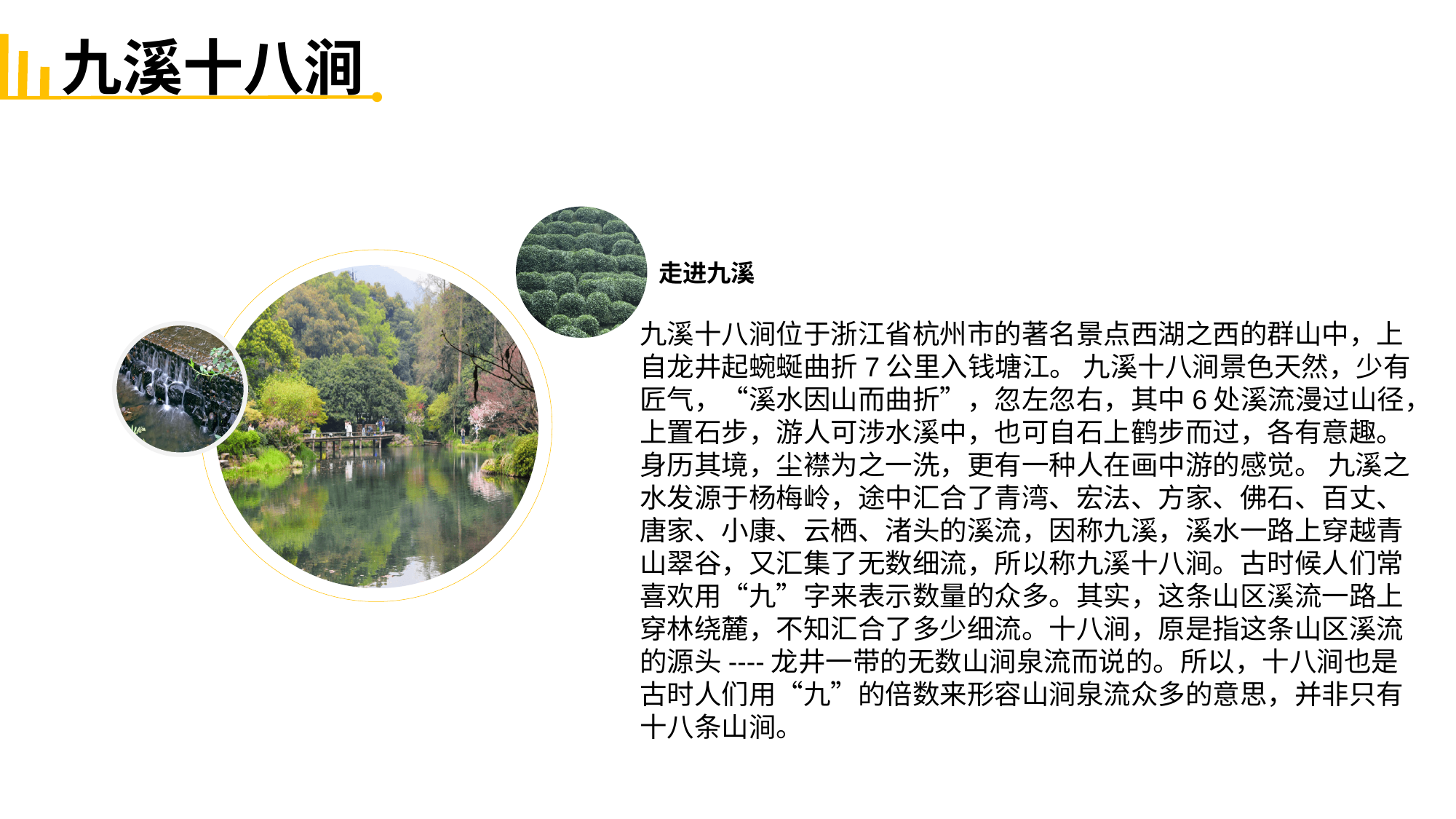

九溪十八涧

走进九溪

九溪十八涧位于浙江省杭州市的著名景点西湖之西的群山中，上自龙井起蜿蜒曲折7公里入钱塘江。 九溪十八涧景色天然，少有匠气，“溪水因山而曲折”，忽左忽右，其中6处溪流漫过山径，上置石步，游人可涉水溪中，也可自石上鹤步而过，各有意趣。身历其境，尘襟为之一洗，更有一种人在画中游的感觉。 九溪之水发源于杨梅岭，途中汇合了青湾、宏法、方家、佛石、百丈、唐家、小康、云栖、渚头的溪流，因称九溪，溪水一路上穿越青山翠谷，又汇集了无数细流，所以称九溪十八涧。古时候人们常喜欢用“九”字来表示数量的众多。其实，这条山区溪流一路上穿林绕麓，不知汇合了多少细流。十八涧，原是指这条山区溪流的源头----龙井一带的无数山涧泉流而说的。所以，十八涧也是古时人们用“九”的倍数来形容山涧泉流众多的意思，并非只有十八条山涧。

延时符